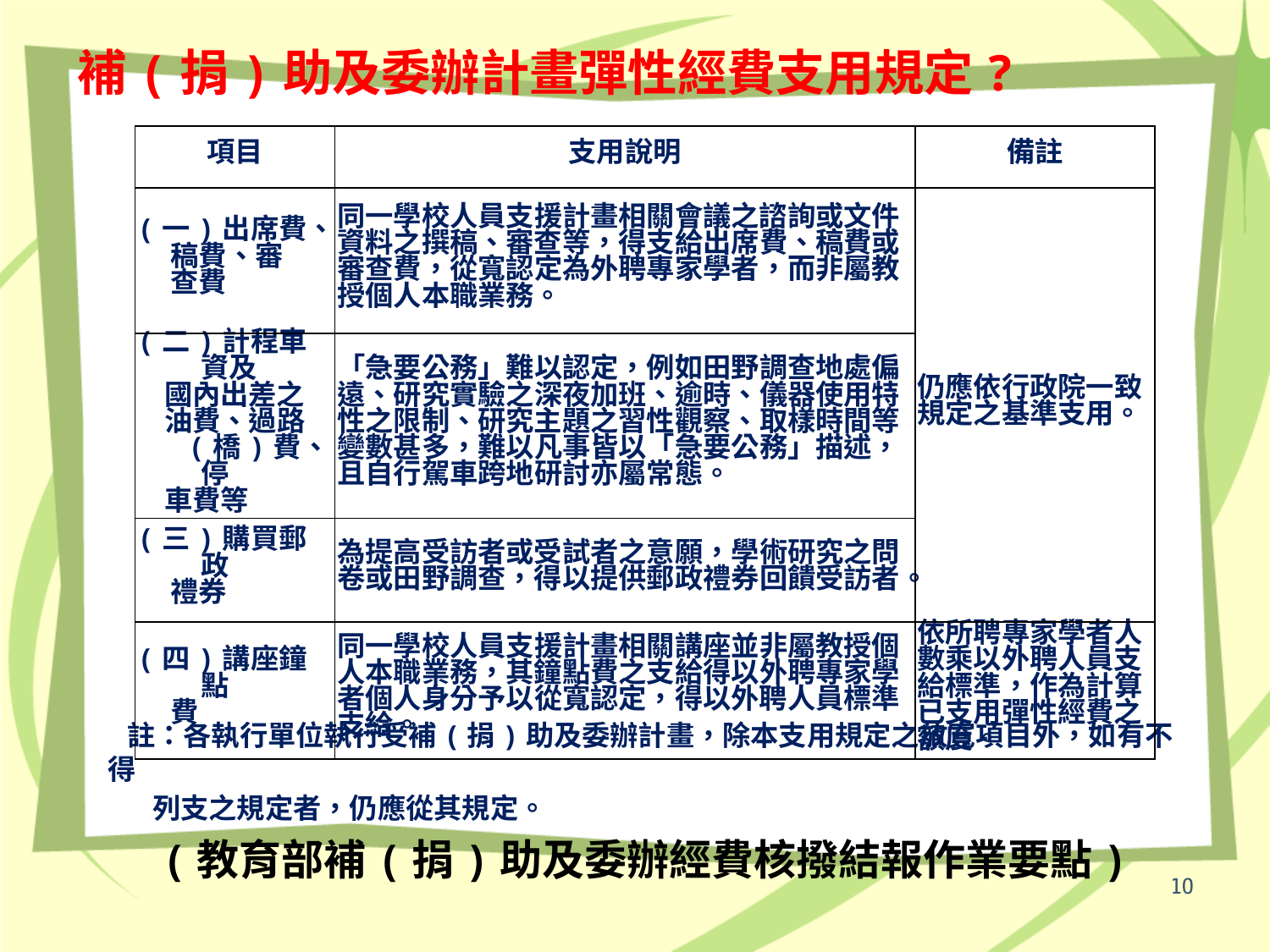

# 補(捐)助及委辦計畫彈性經費支用規定?

  註：各執行單位執行受補(捐)助及委辦計畫，除本支用規定之放寬項目外，如有不得
      列支之規定者，仍應從其規定。
(教育部補(捐)助及委辦經費核撥結報作業要點)

| 項目 | 支用說明 | 備註 |
| --- | --- | --- |
| (一)出席費、 稿費、審 查費 | 同一學校人員支援計畫相關會議之諮詢或文件資料之撰稿、審查等，得支給出席費、稿費或審查費，從寬認定為外聘專家學者，而非屬教授個人本職業務。 | 仍應依行政院一致規定之基準支用。 |
| (二)計程車資及 國內出差之 油費、過路 (橋)費、停 車費等 | 「急要公務」難以認定，例如田野調查地處偏遠、研究實驗之深夜加班、逾時、儀器使用特性之限制、研究主題之習性觀察、取樣時間等變數甚多，難以凡事皆以「急要公務」描述，且自行駕車跨地研討亦屬常態。 |  |
| (三)購買郵政 禮券 | 為提高受訪者或受試者之意願，學術研究之問卷或田野調查，得以提供郵政禮券回饋受訪者。 |  |
| (四)講座鐘點 費 | 同一學校人員支援計畫相關講座並非屬教授個人本職業務，其鐘點費之支給得以外聘專家學者個人身分予以從寬認定，得以外聘人員標準支給。 | 依所聘專家學者人數乘以外聘人員支給標準，作為計算已支用彈性經費之額度。 |
10